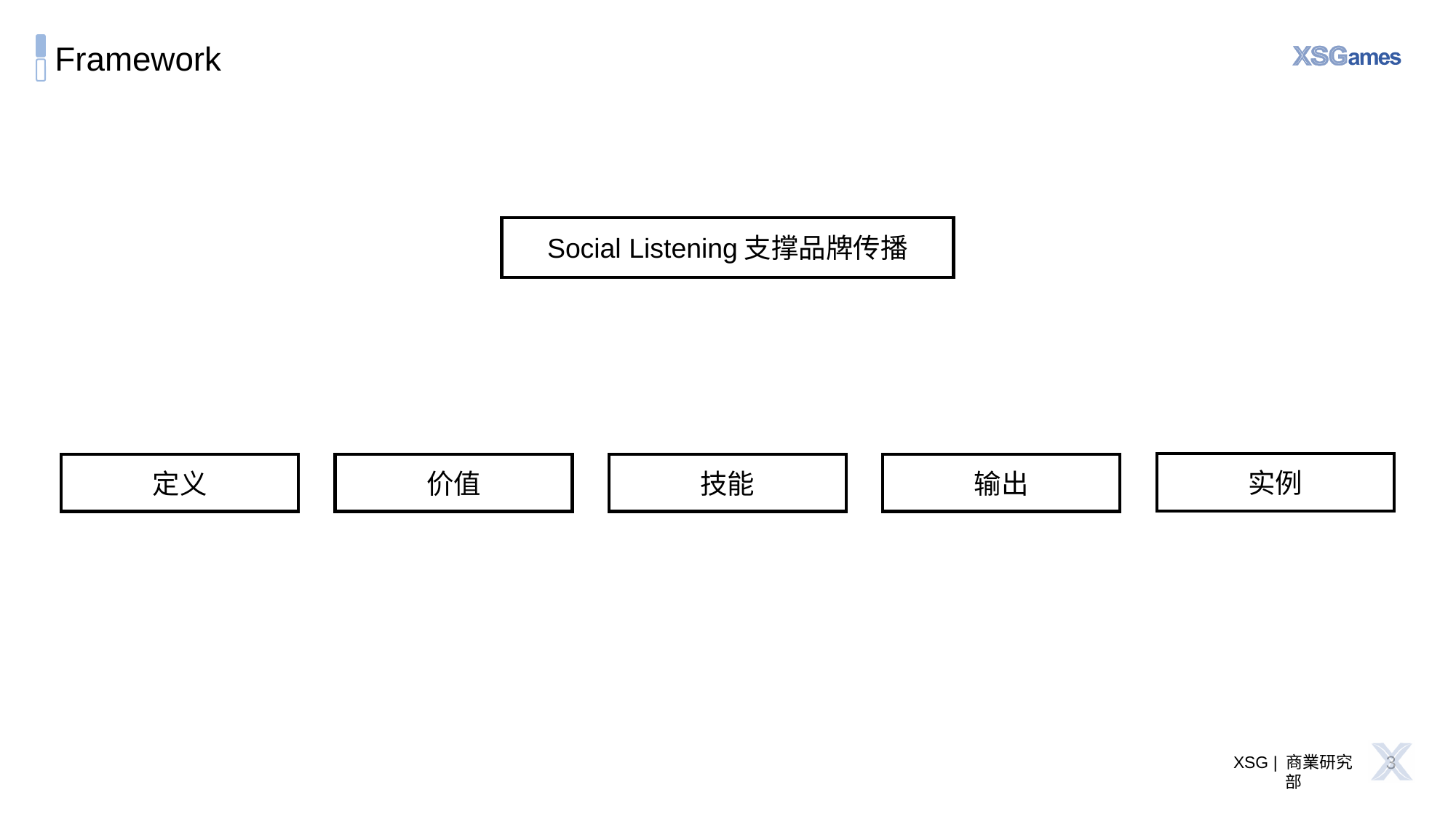

# Framework
Social Listening支撑品牌传播
实例
定义
价值
技能
输出
3